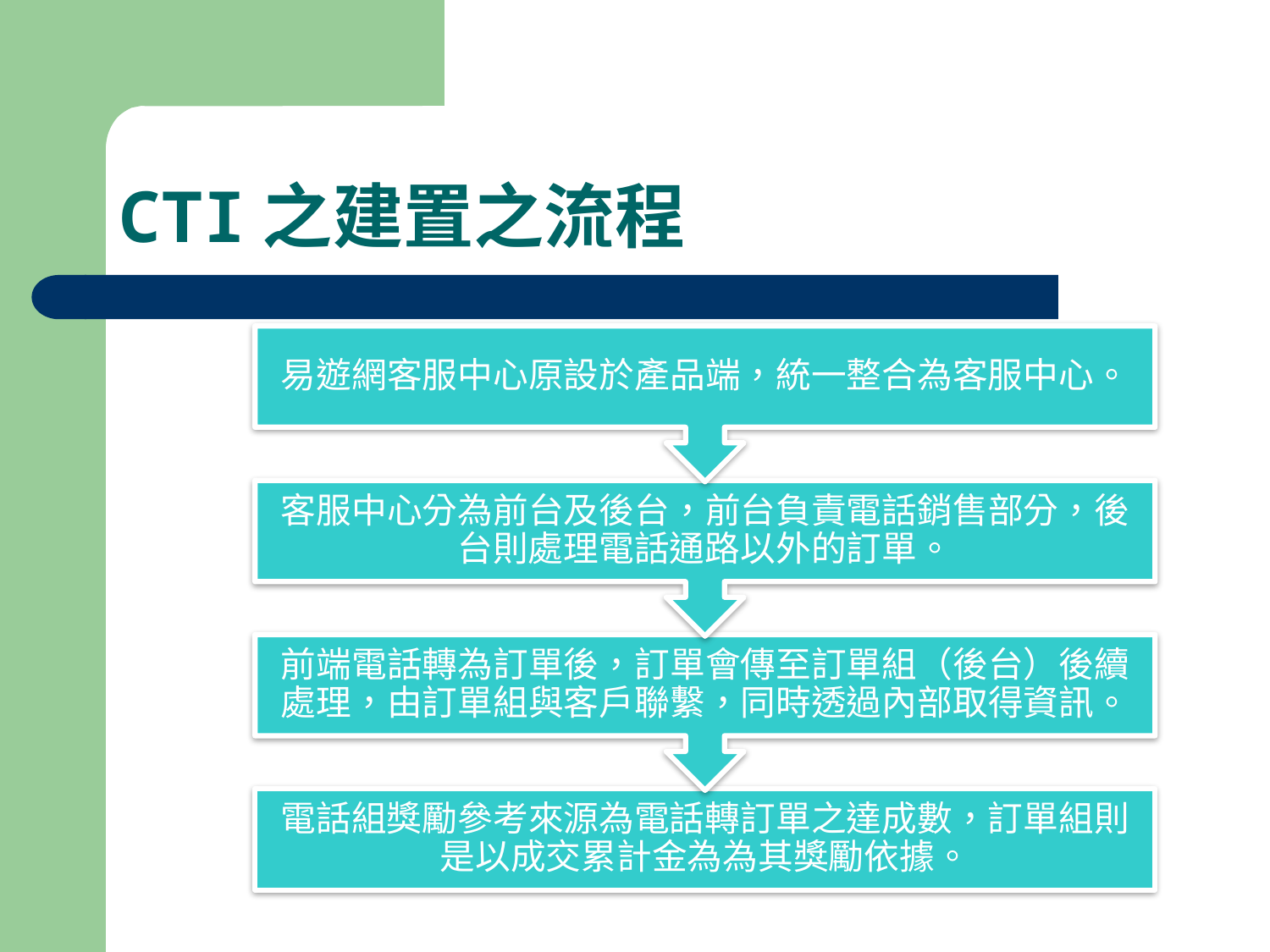

# CTI之建置之流程
電話組獎勵參考來源為電話轉訂單之達成數，訂單組則是以成交累計金為為其獎勵依據。
前端電話轉為訂單後，訂單會傳至訂單組（後台）後續處理，由訂單組與客戶聯繫，同時透過內部取得資訊。
客服中心分為前台及後台，前台負責電話銷售部分，後台則處理電話通路以外的訂單。
易遊網客服中心原設於產品端，統一整合為客服中心。